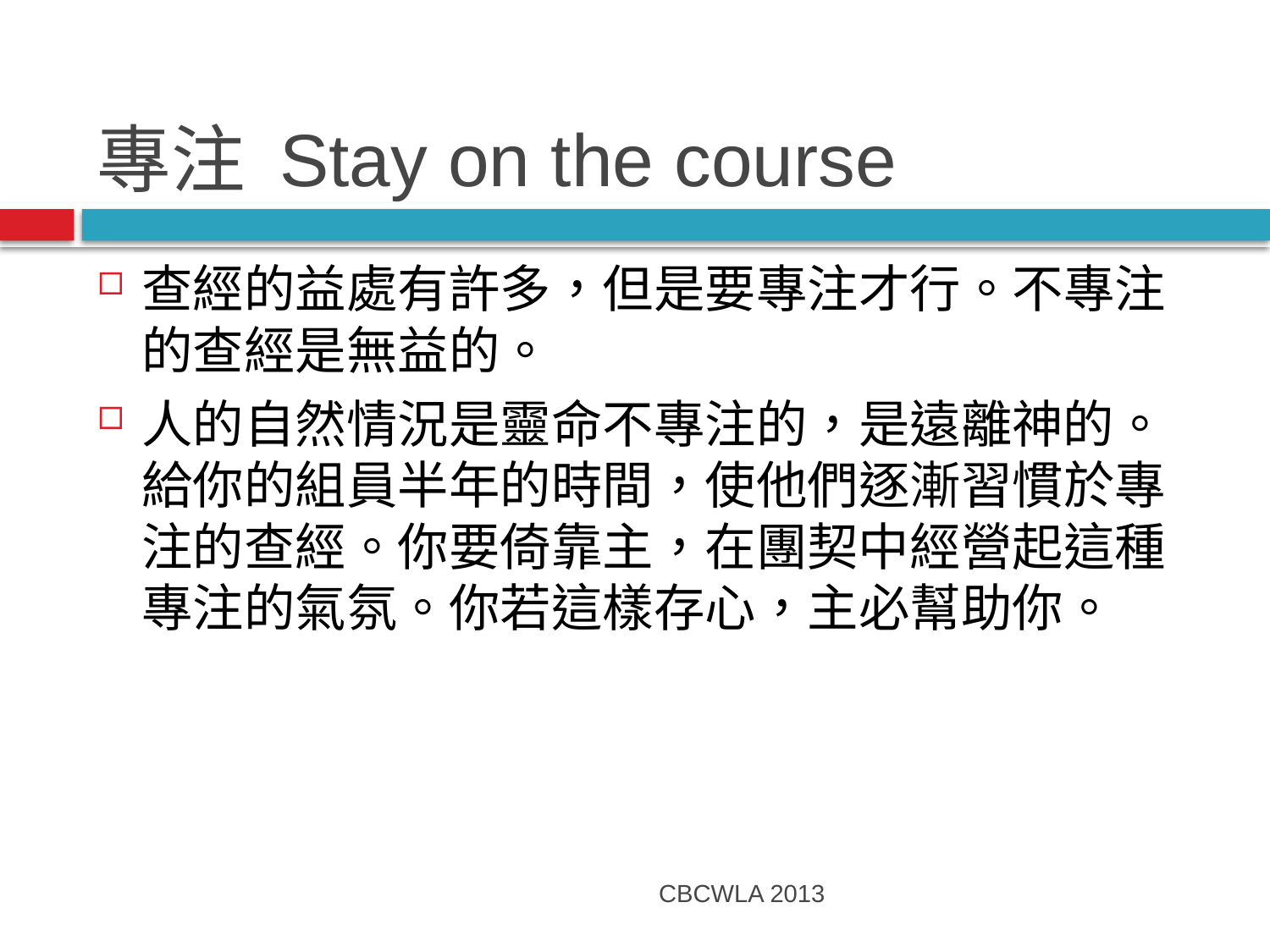

# 專注 Stay on the course
查經的益處有許多，但是要專注才行。不專注的查經是無益的。
人的自然情況是靈命不專注的，是遠離神的。給你的組員半年的時間，使他們逐漸習慣於專注的查經。你要倚靠主，在團契中經營起這種專注的氣氛。你若這樣存心，主必幫助你。
CBCWLA 2013